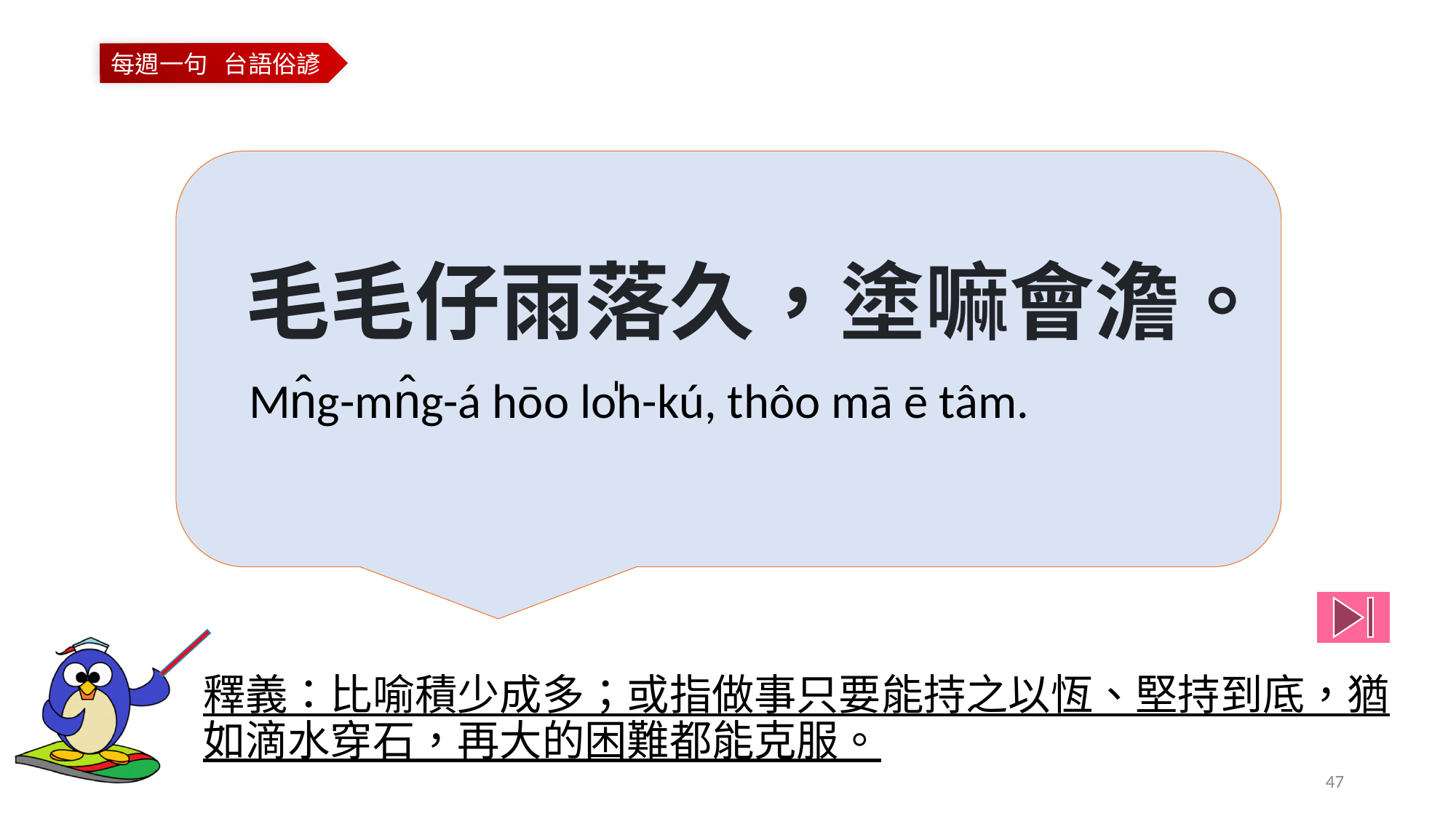

毛毛仔雨落久，塗嘛會澹。
Mn̂g-mn̂g-á hōo lo̍h-kú, thôo mā ē tâm.

釋義：比喻積少成多；或指做事只要能持之以恆、堅持到底，猶如滴水穿石，再大的困難都能克服。
47